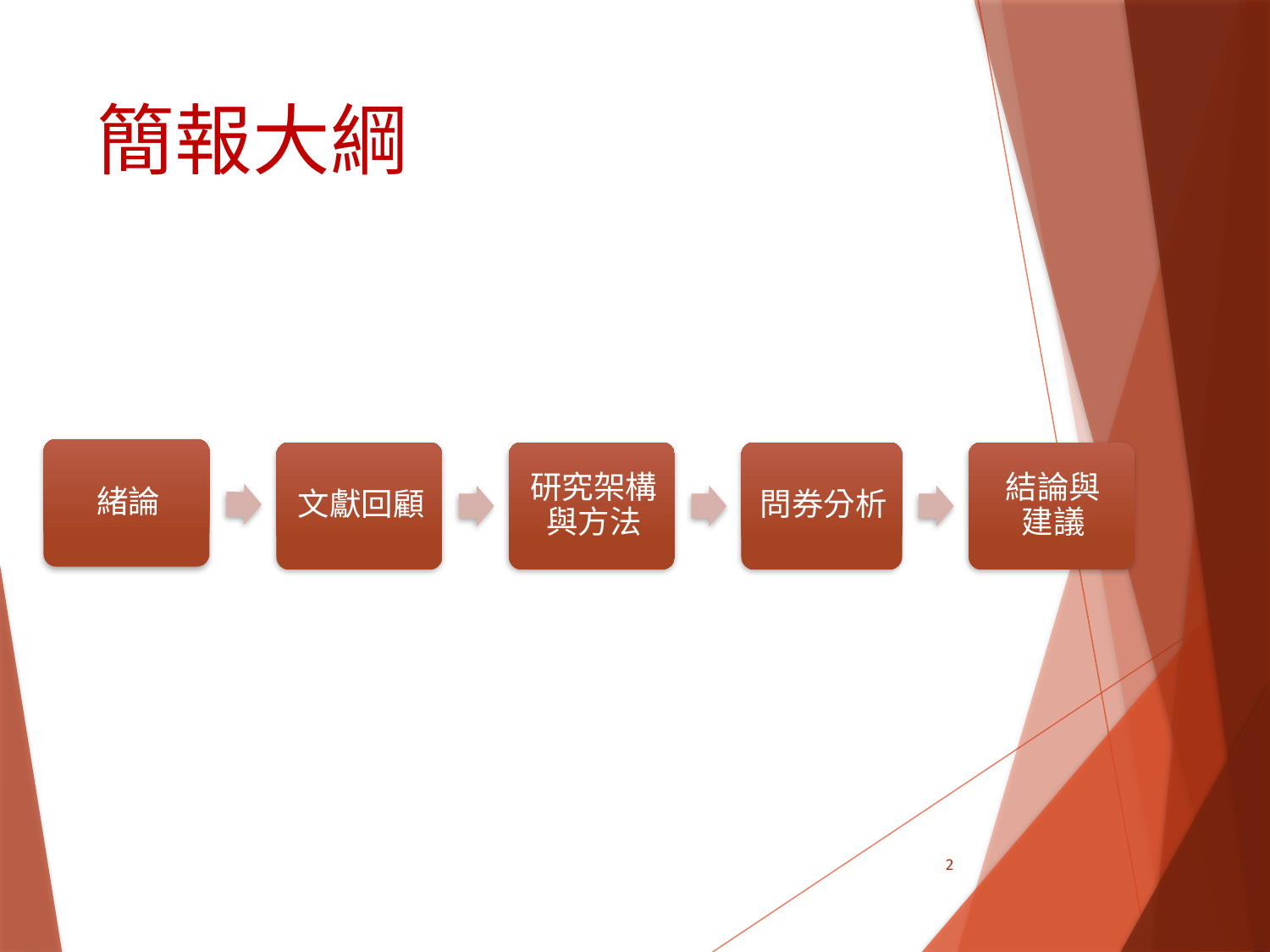

# 簡報大綱
緒論

文獻回顧

研究架構
與方法

問券分析

結論與
建議
2